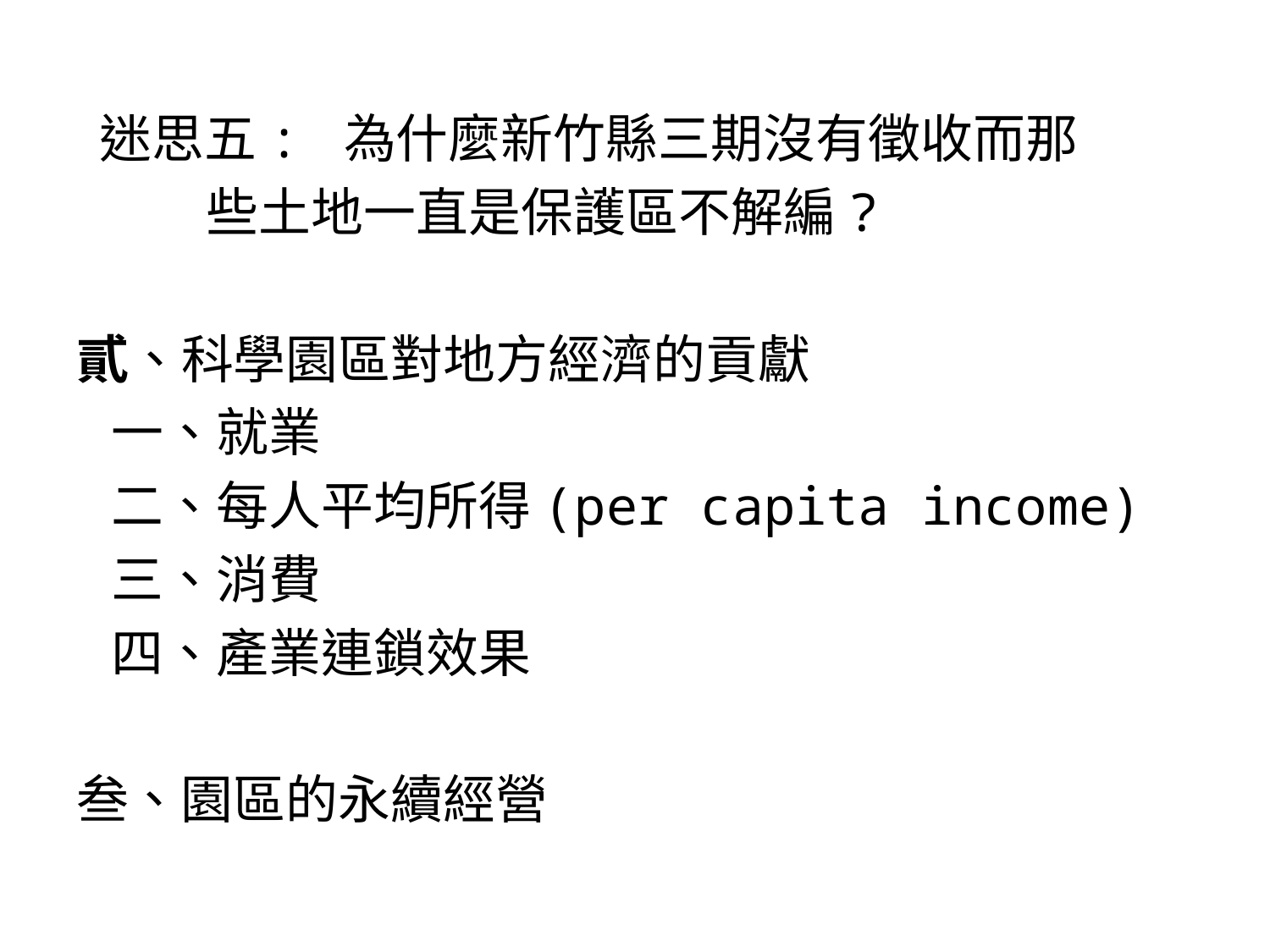

迷思五: 為什麼新竹縣三期沒有徵收而那
          些土地一直是保護區不解編?

貳、科學園區對地方經濟的貢獻
  一、就業
  二、每人平均所得(per capita income)
  三、消費
  四、產業連鎖效果

叁、園區的永續經營